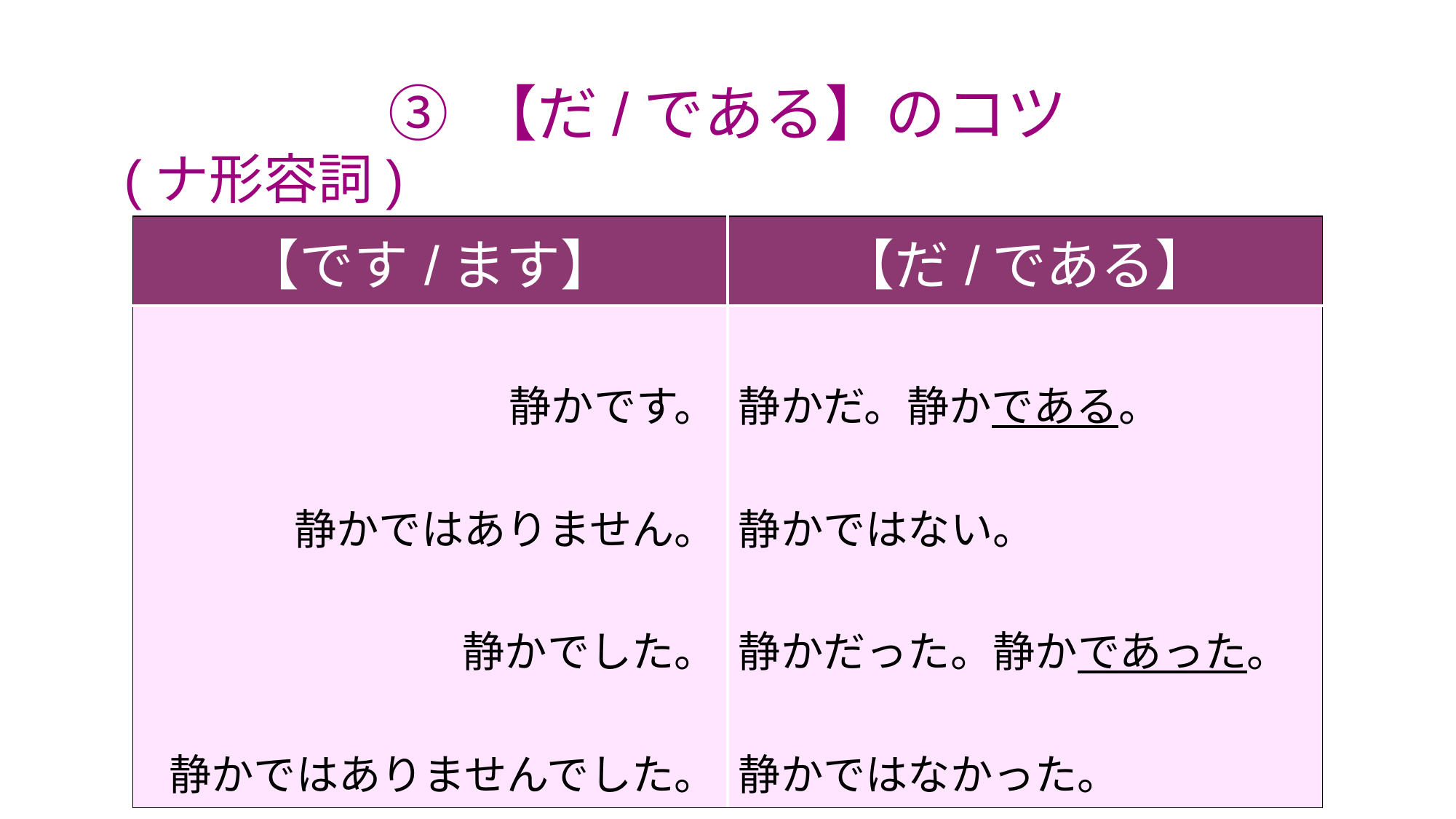

# ③ 【だ/である】のコツ
(ナ形容詞)

| 【です/ます】 | 【だ/である】 |
| --- | --- |
| 静かです。 静かではありません。 静かでした。 静かではありませんでした。 | 静かだ。静かである。 静かではない。 静かだった。静かであった。 静かではなかった。 |